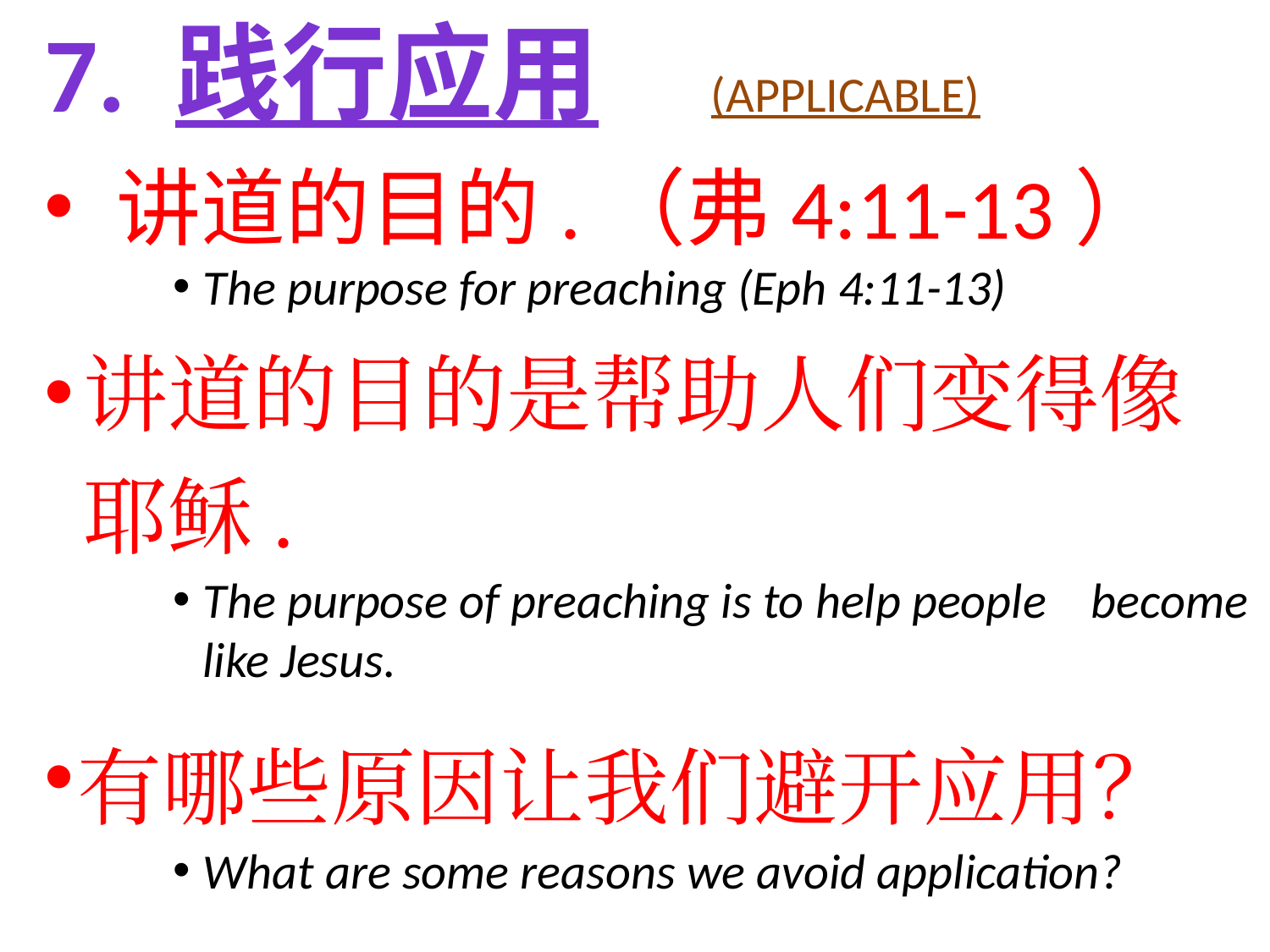

7. 践行应用	(APPLICABLE)

 讲道的目的.（弗4:11-13）
The purpose for preaching (Eph 4:11-13)

讲道的目的是帮助人们变得像耶稣.
The purpose of preaching is to help people    become like Jesus.

有哪些原因让我们避开应用？
What are some reasons we avoid application?